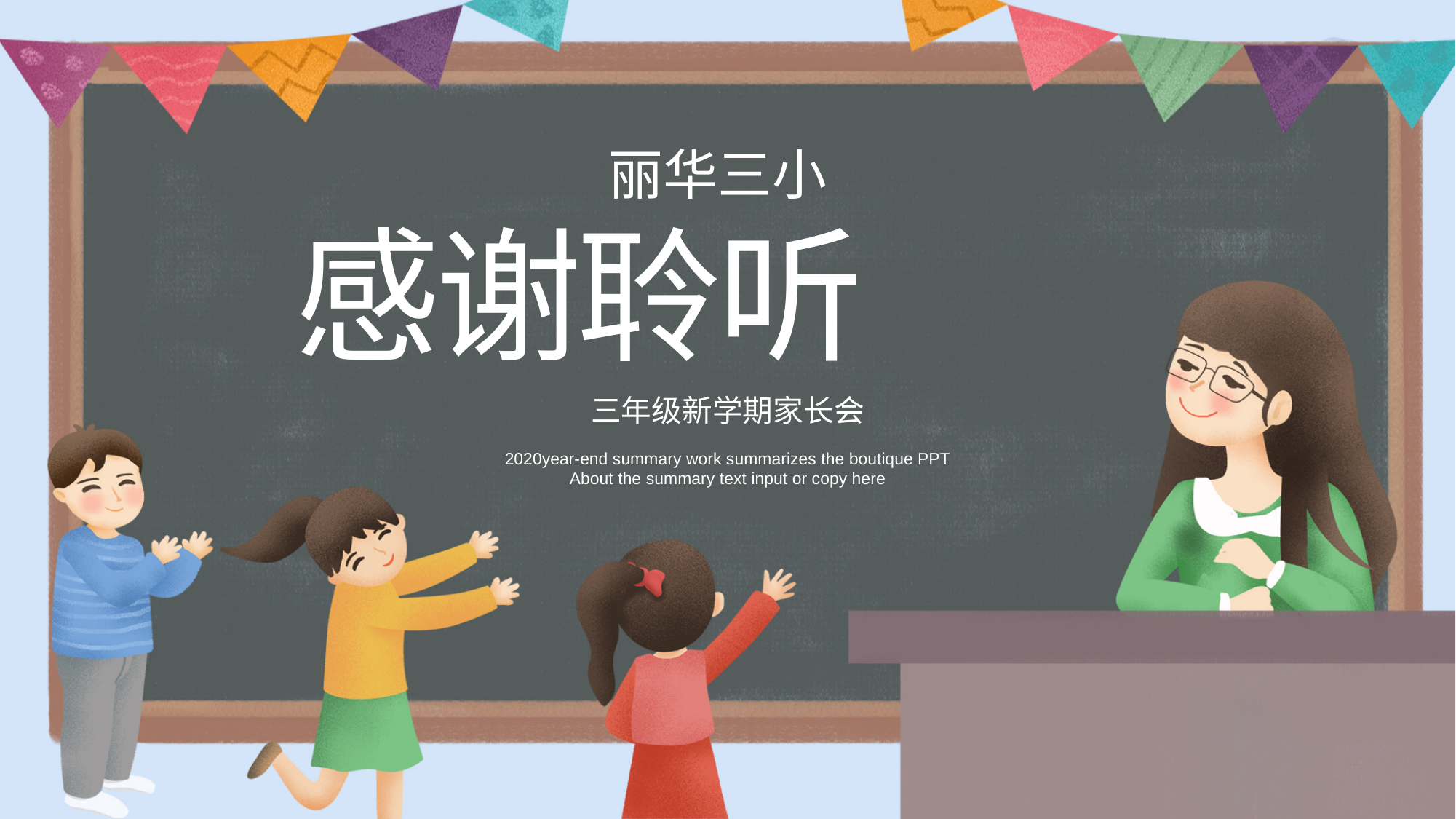

丽华三小
感谢聆听
三年级新学期家长会
2020year-end summary work summarizes the boutique PPT
About the summary text input or copy here